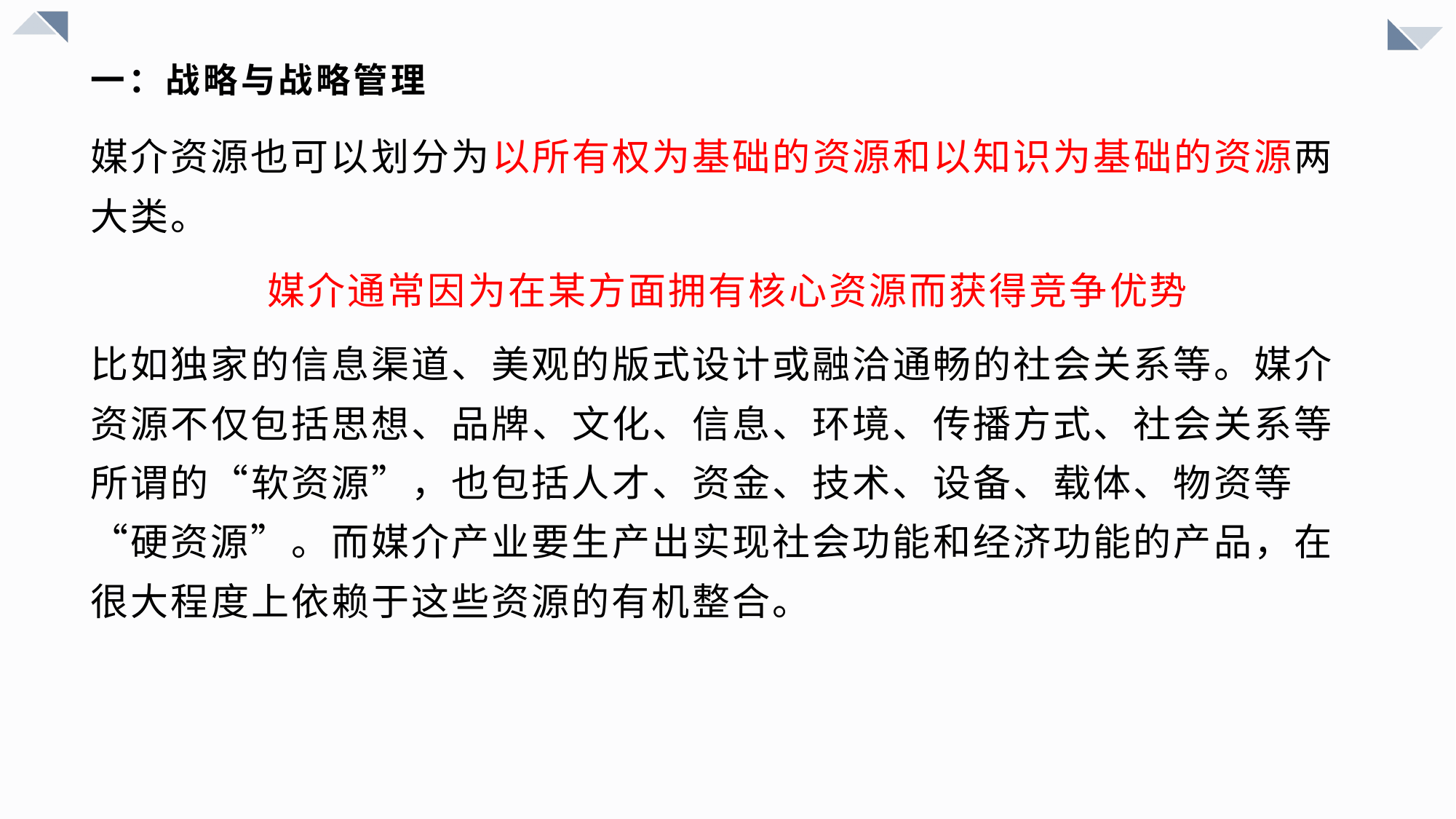

# 一：战略与战略管理
媒介资源也可以划分为以所有权为基础的资源和以知识为基础的资源两大类。
媒介通常因为在某方面拥有核心资源而获得竞争优势
比如独家的信息渠道、美观的版式设计或融洽通畅的社会关系等。媒介资源不仅包括思想、品牌、文化、信息、环境、传播方式、社会关系等所谓的“软资源”，也包括人才、资金、技术、设备、载体、物资等“硬资源”。而媒介产业要生产出实现社会功能和经济功能的产品，在很大程度上依赖于这些资源的有机整合。